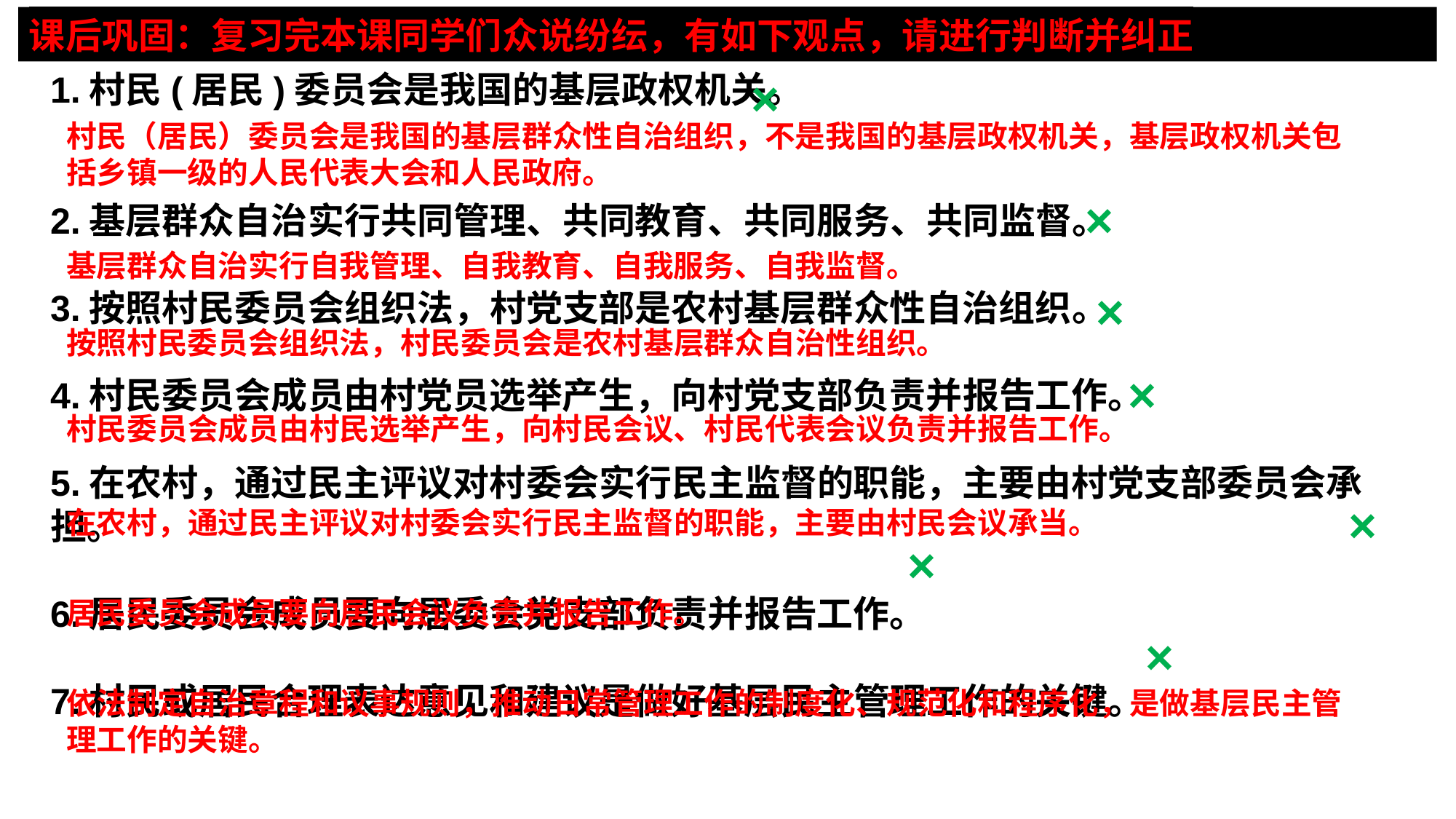

课后巩固：复习完本课同学们众说纷纭，有如下观点，请进行判断并纠正

1.村民(居民)委员会是我国的基层政权机关。

2.基层群众自治实行共同管理、共同教育、共同服务、共同监督。

3.按照村民委员会组织法，村党支部是农村基层群众性自治组织。

4.村民委员会成员由村党员选举产生，向村党支部负责并报告工作。

5.在农村，通过民主评议对村委会实行民主监督的职能，主要由村党支部委员会承担。

6.居民委员会成员要向居委会党支部负责并报告工作。

7.村民或居民合理表达意见和建议是做好基层民主管理工作的关键。
×
村民（居民）委员会是我国的基层群众性自治组织，不是我国的基层政权机关，基层政权机关包括乡镇一级的人民代表大会和人民政府。
×
基层群众自治实行自我管理、自我教育、自我服务、自我监督。
×
按照村民委员会组织法，村民委员会是农村基层群众自治性组织。
×
村民委员会成员由村民选举产生，向村民会议、村民代表会议负责并报告工作。
×
在农村，通过民主评议对村委会实行民主监督的职能，主要由村民会议承当。
×
居民委员会成员要向居民会议负责并报告工作。
×
依法制定自治章程和议事规则，推动日常管理工作的制度化、规范化和程序化，是做基层民主管理工作的关键。